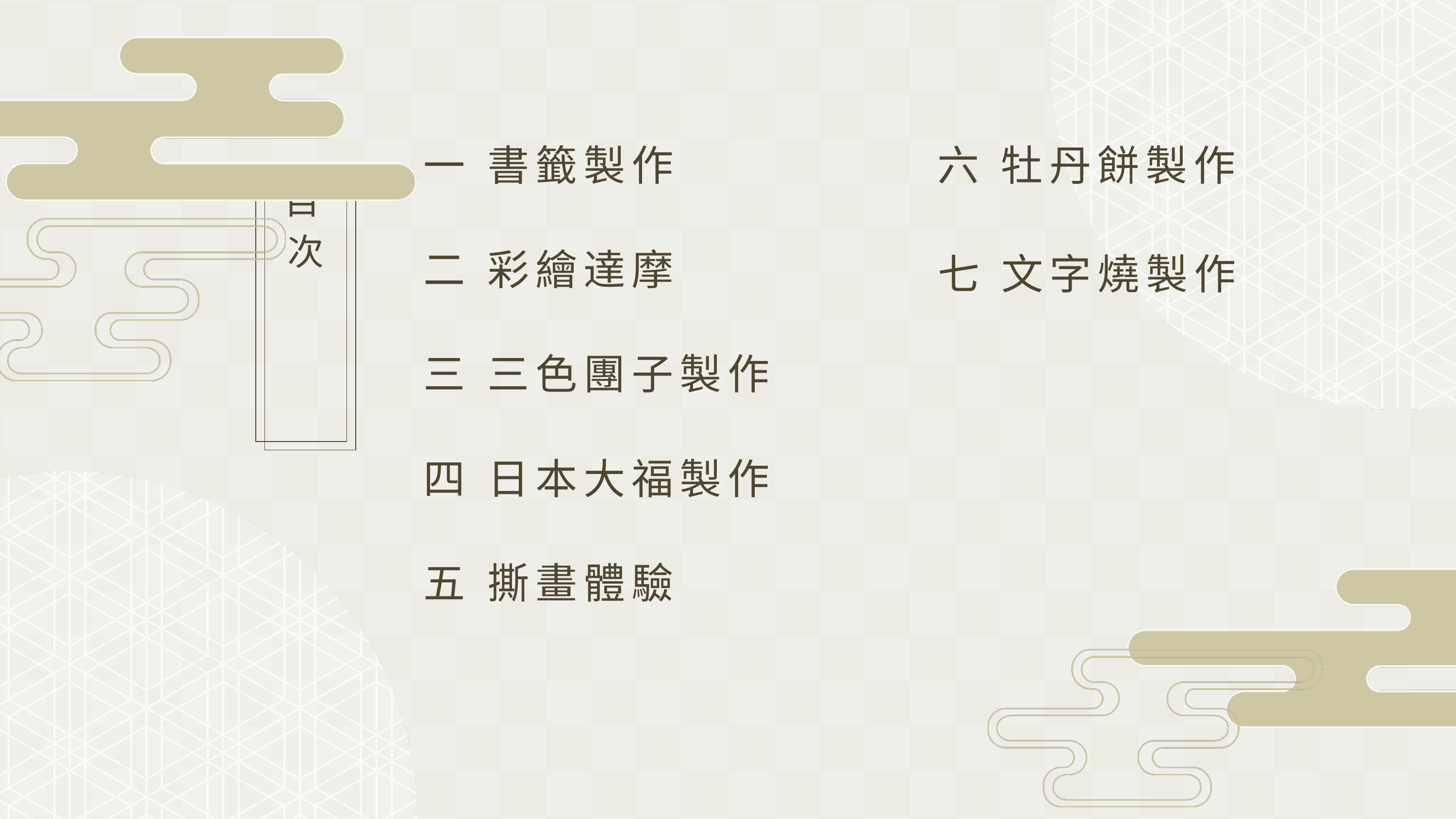

一 書籤製作
二 彩繪達摩
三 三色團子製作
四 日本大福製作
五 撕畫體驗

六 牡丹餅製作
目次

七 文字燒製作